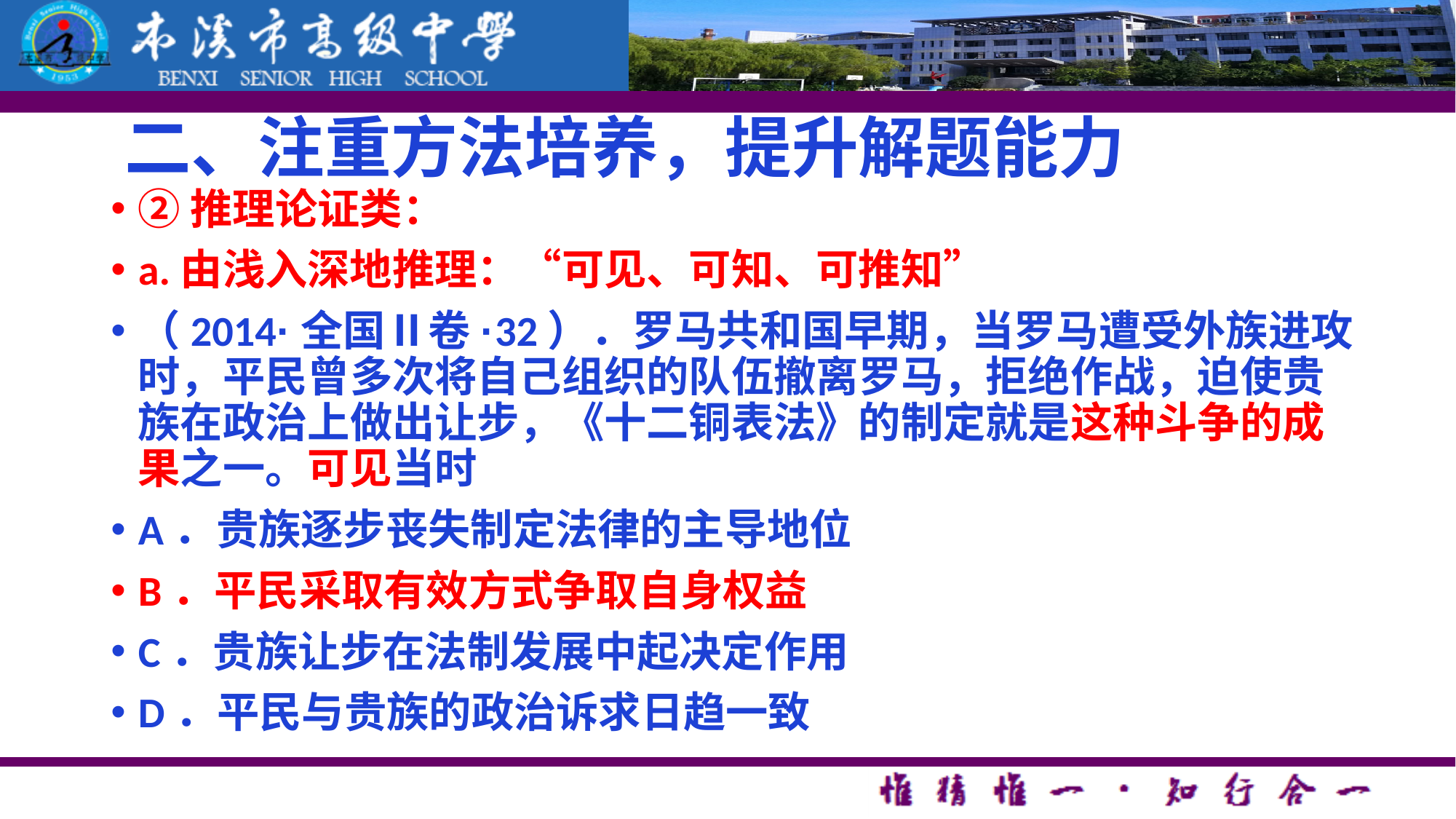

# 二、注重方法培养，提升解题能力
②推理论证类：
a.由浅入深地推理：“可见、可知、可推知”
（2014·全国Ⅱ卷·32）．罗马共和国早期，当罗马遭受外族进攻时，平民曾多次将自己组织的队伍撤离罗马，拒绝作战，迫使贵族在政治上做出让步，《十二铜表法》的制定就是这种斗争的成果之一。可见当时
A．贵族逐步丧失制定法律的主导地位
B．平民采取有效方式争取自身权益
C．贵族让步在法制发展中起决定作用
D．平民与贵族的政治诉求日趋一致